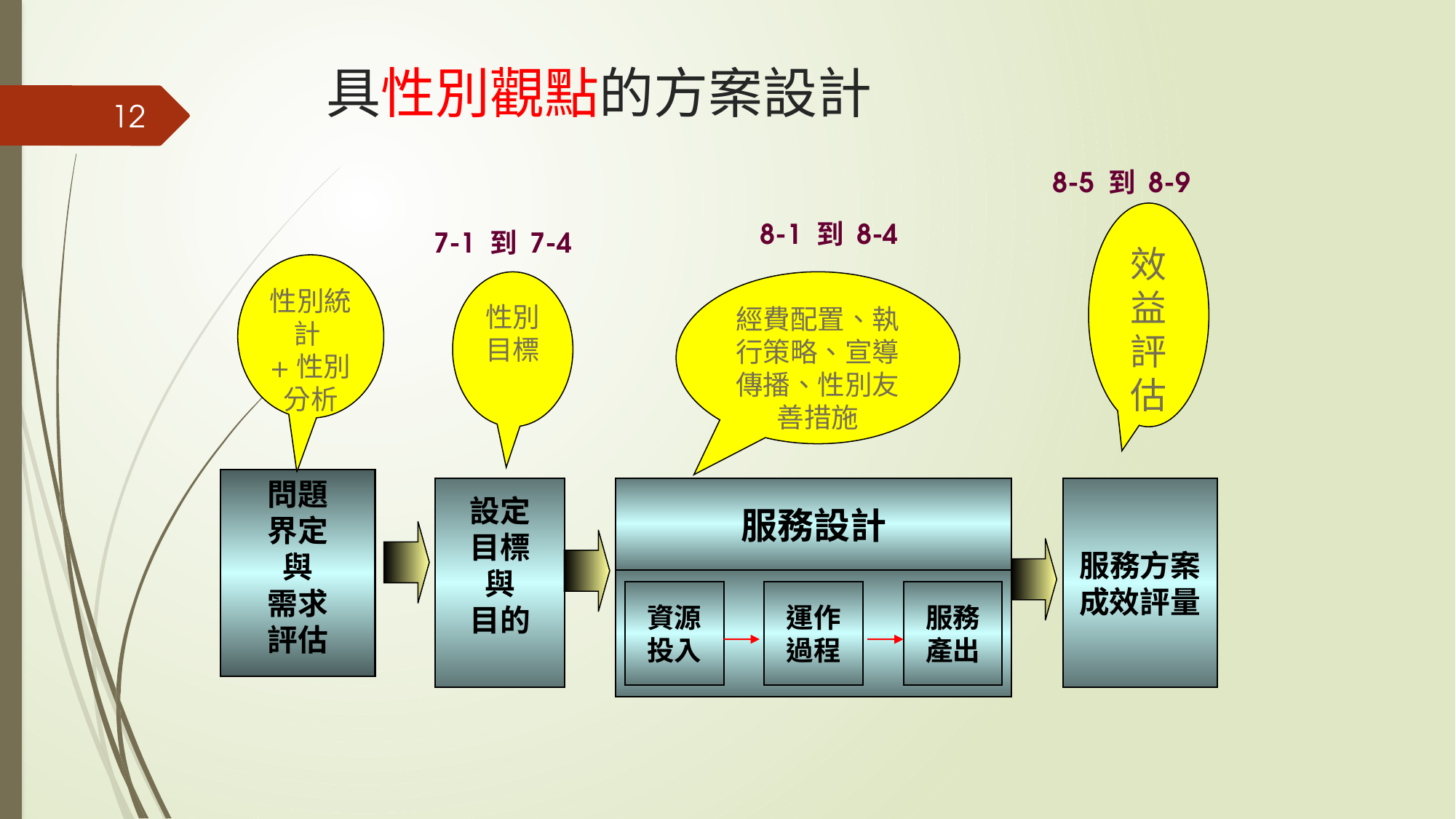

具性別觀點的方案設計
12
8-5 到 8-9
效
益
評
估
8-1 到 8-4
7-1 到 7-4
性別統計+性別分析
性別目標
經費配置、執行策略、宣導傳播、性別友善措施
問題
界定
與
需求
評估
設定
目標
與
目的

服務設計

資源
投入
運作
過程
服務
產出

服務方案
成效評量